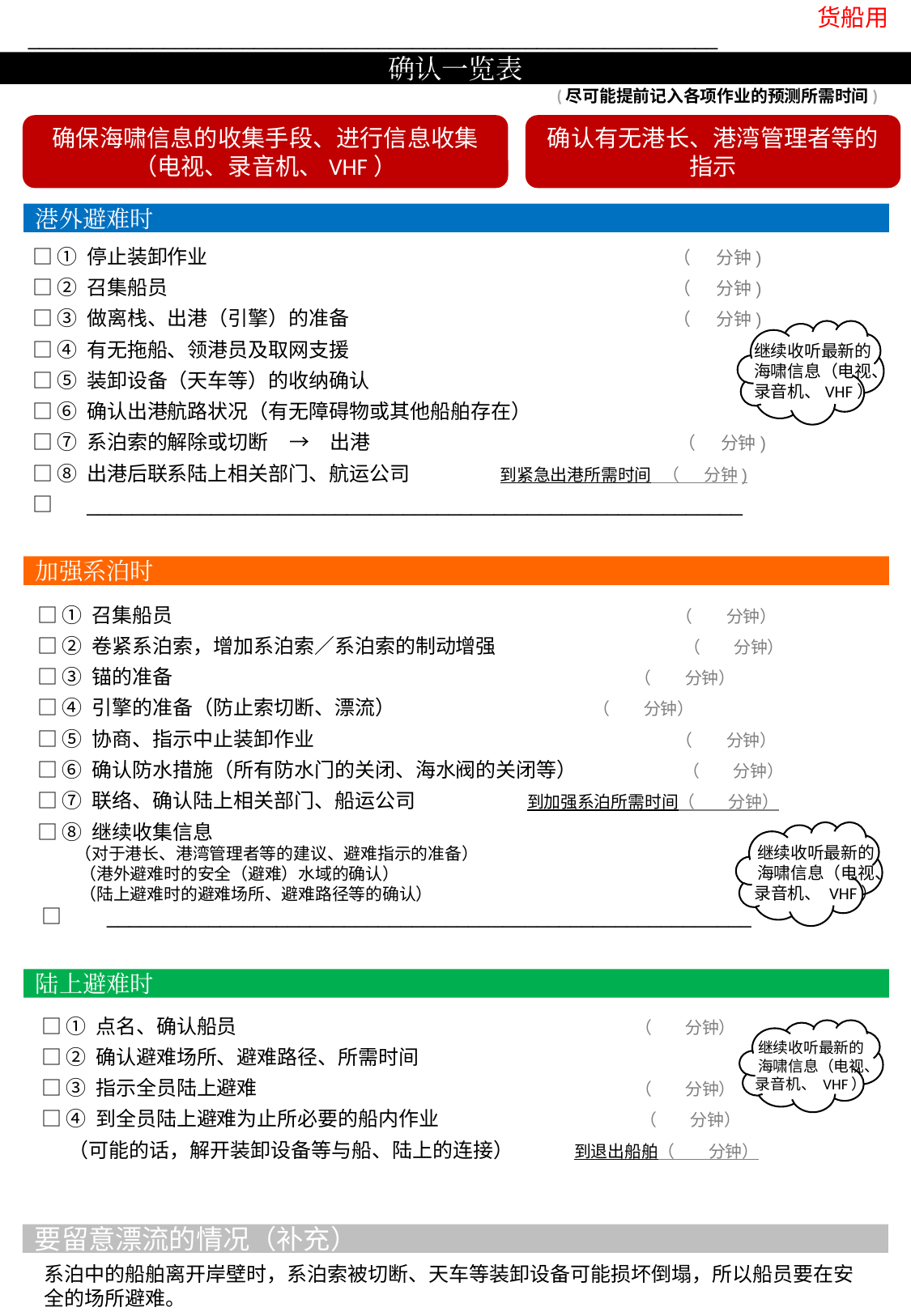

货船用
________________________________________________________________________________________________________________
确认一览表
(尽可能提前记入各项作业的预测所需时间)
确保海啸信息的收集手段、进行信息收集 （电视、录音机、VHF）
确认有无港长、港湾管理者等的指示
港外避难时
□ ① 停止装卸作业				　   （　  分钟)
□ ② 召集船员				　   （　  分钟)
□ ③ 做离栈、出港（引擎）的准备                                  　　　　	 　  （　  分钟)
□ ④ 有无拖船、领港员及取网支援
□ ⑤ 装卸设备（天车等）的收纳确认
□ ⑥ 确认出港航路状况（有无障碍物或其他船舶存在）
□ ⑦ 系泊索的解除或切断　→　出港 		 　　　　　　　   （　  分钟)
□ ⑧ 出港后联系陆上相关部门、航运公司 　 　         到紧急出港所需时间   （　  分钟)
□　 __________________________________________________________

继续收听最新的海啸信息（电视、录音机、VHF）

加强系泊时
□ ① 召集船员				       （　　分钟）
□ ② 卷紧系泊索，增加系泊索／系泊索的制动增强                                          （　　分钟）
□ ③ 锚的准备			                         （　　分钟）
□ ④ 引擎的准备（防止索切断、漂流） 	                                           （　　分钟）
□ ⑤ 协商、指示中止装卸作业 			       （　　分钟）
□ ⑥ 确认防水措施（所有防水门的关闭、海水阀的关闭等） 	　    （　　分钟）
□ ⑦ 联络、确认陆上相关部门、船运公司 　     　　　 到加强系泊所需时间（　　分钟）
□ ⑧ 继续收集信息
　　 （对于港长、港湾管理者等的建议、避难指示的准备）
          （港外避难时的安全（避难）水域的确认）
          （陆上避难时的避难场所、避难路径等的确认）
 □　　_________________________________________________________

继续收听最新的海啸信息（电视、录音机、 VHF）
陆上避难时
□ ① 点名、确认船员			    　　　　  （　　分钟）
□ ② 确认避难场所、避难路径、所需时间
□ ③ 指示全员陆上避难 　			    　　　　  （　　分钟）
□ ④ 到全员陆上避难为止所必要的船内作业                                             （　　分钟）
     （可能的话，解开装卸设备等与船、陆上的连接）     　    到退出船舶（　　分钟）

继续收听最新的海啸信息（电视、录音机、 VHF）
要留意漂流的情况（补充）
系泊中的船舶离开岸壁时，系泊索被切断、天车等装卸设备可能损坏倒塌，所以船员要在安全的场所避难。